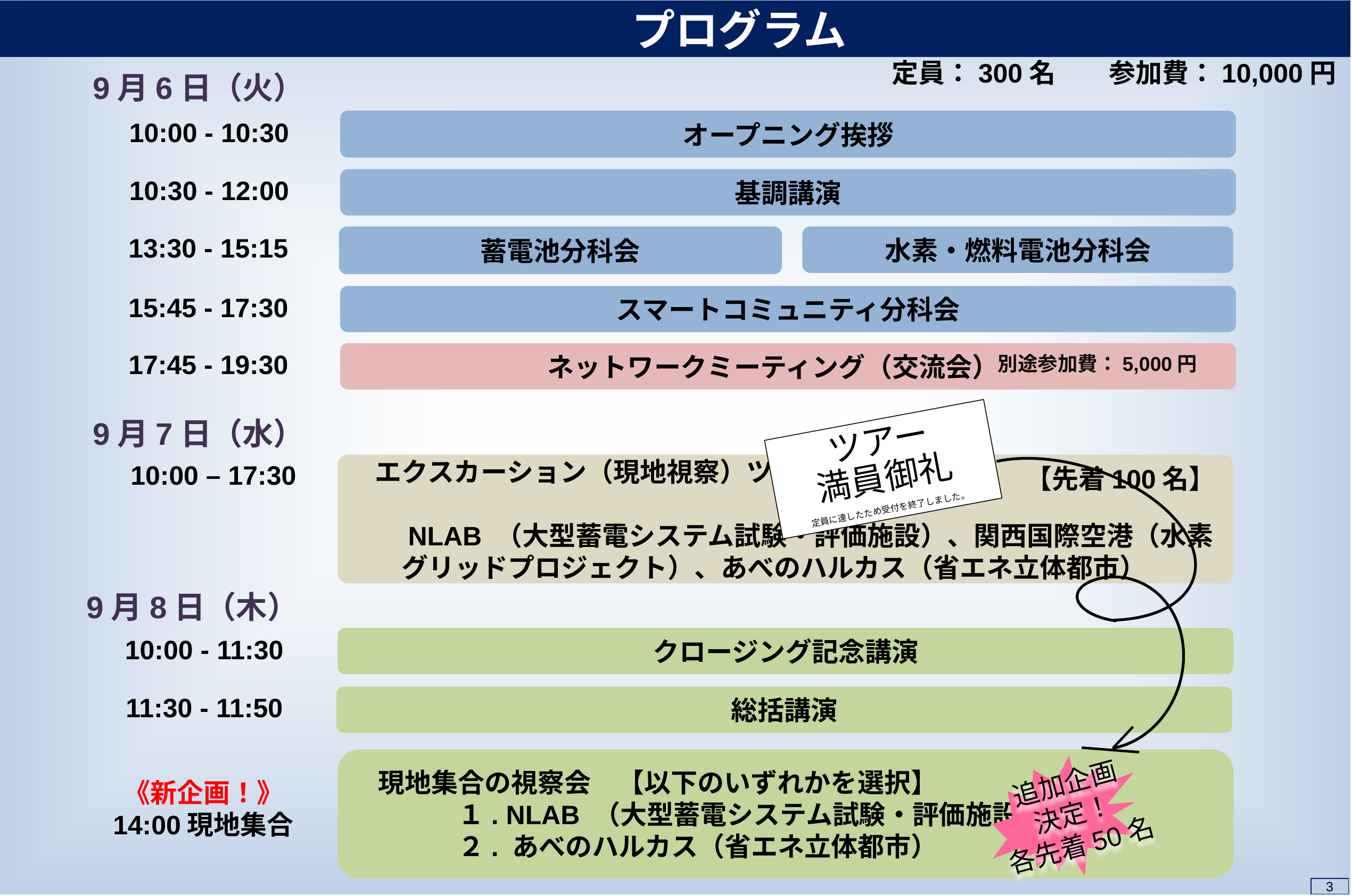

プログラム

定員：300名　　参加費：10,000円
9月6日（火）
オープニング挨拶
10:00 - 10:30
基調講演
10:30 - 12:00
蓄電池分科会
水素・燃料電池分科会
13:30 - 15:15
スマートコミュニティ分科会
15:45 - 17:30
ネットワークミーティング（交流会）
17:45 - 19:30
別途参加費：5,000円
9月7日（水）
ツアー
満員御礼
定員に達したため受付を終了しました。
　エクスカーション（現地視察）ツアー
　　NLAB （大型蓄電システム試験・評価施設）、関西国際空港（水素
　　グリッドプロジェクト）、あべのハルカス（省エネ立体都市）
10:00 – 17:30

【先着100名】
9月8日（木）
クロージング記念講演
10:00 - 11:30
総括講演
11:30 - 11:50

　現地集合の視察会　【以下のいずれかを選択】
　　　　１. NLAB （大型蓄電システム試験・評価施設）
　　　　２. あべのハルカス（省エネ立体都市）
追加企画
決定！
各先着50名
《新企画！》
14:00現地集合
3